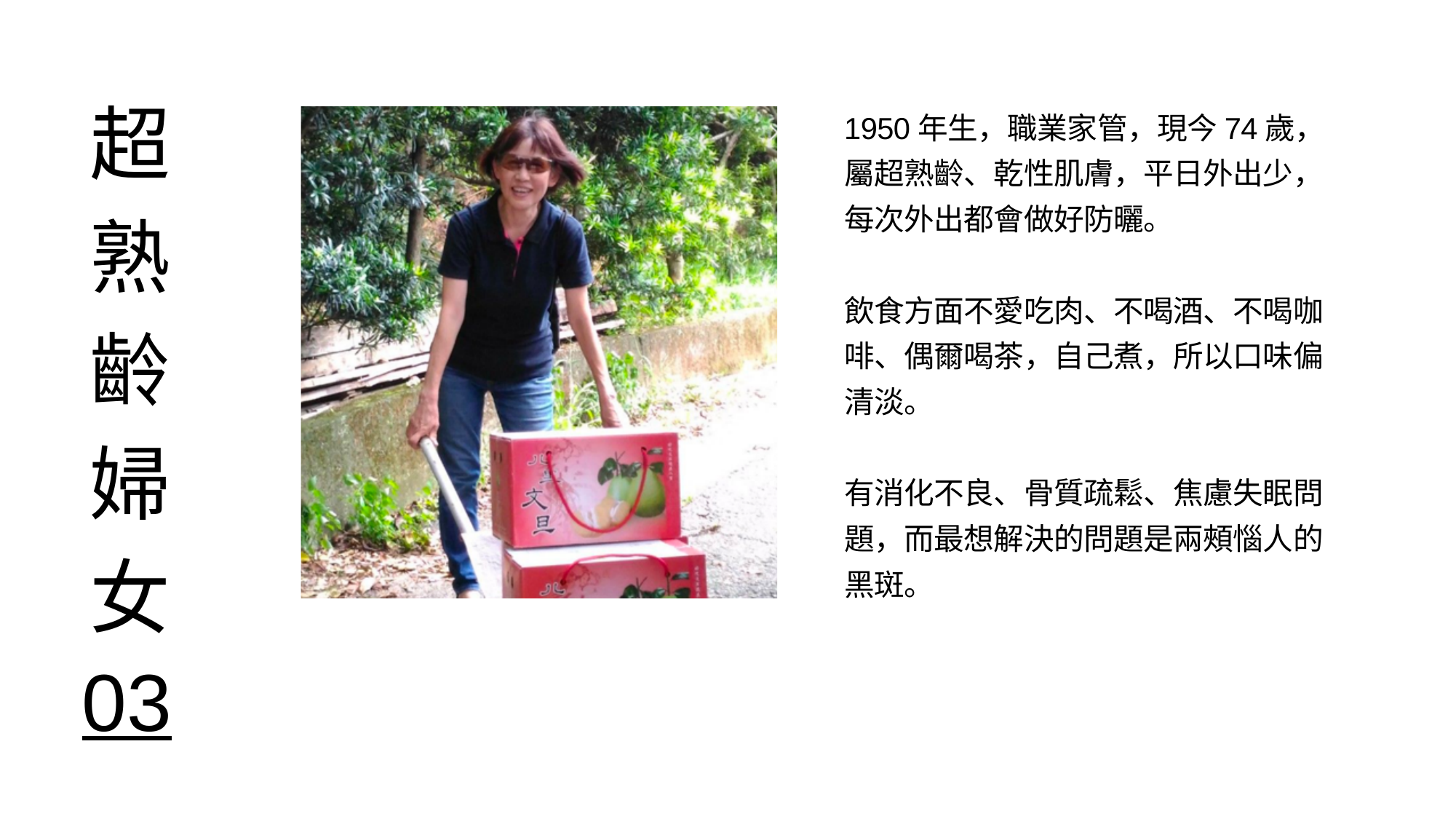

超熟齡婦女
1950年生，職業家管，現今74歲，屬超熟齡、乾性肌膚，平日外出少，每次外出都會做好防曬。

飲食方面不愛吃肉、不喝酒、不喝咖啡、偶爾喝茶，自己煮，所以口味偏清淡。

有消化不良、骨質疏鬆、焦慮失眠問題，而最想解決的問題是兩頰惱人的黑斑。

03